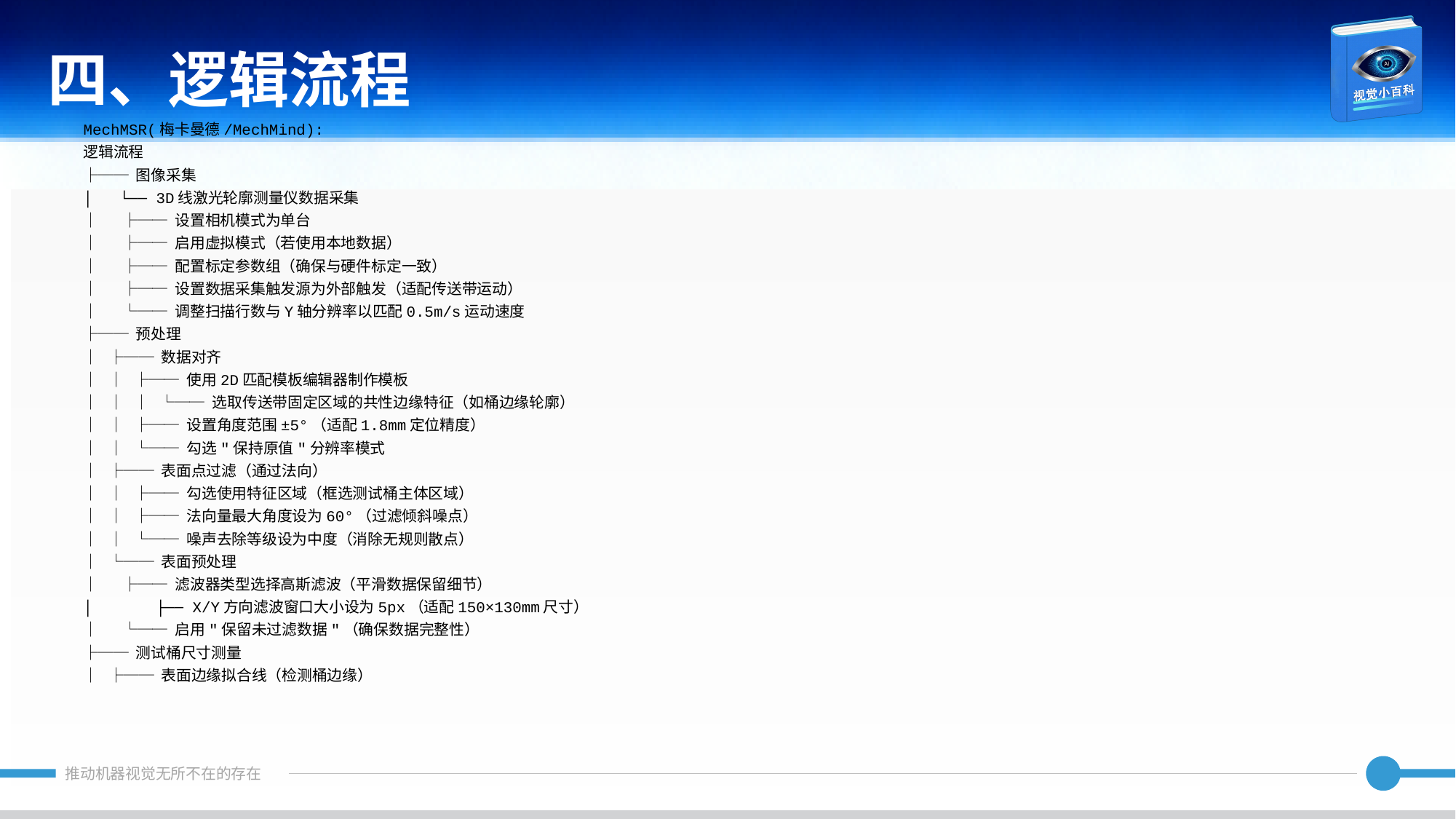

四、逻辑流程

MechMSR(梅卡曼德/MechMind):
逻辑流程
├── 图像采集
│   └── 3D线激光轮廓测量仪数据采集
│       ├── 设置相机模式为单台
│       ├── 启用虚拟模式（若使用本地数据）
│       ├── 配置标定参数组（确保与硬件标定一致）
│       ├── 设置数据采集触发源为外部触发（适配传送带运动）
│       └── 调整扫描行数与Y轴分辨率以匹配0.5m/s运动速度
├── 预处理
│   ├── 数据对齐
│   │   ├── 使用2D匹配模板编辑器制作模板
│   │   │   └── 选取传送带固定区域的共性边缘特征（如桶边缘轮廓）
│   │   ├── 设置角度范围±5°（适配1.8mm定位精度）
│   │   └── 勾选"保持原值"分辨率模式
│   ├── 表面点过滤（通过法向）
│   │   ├── 勾选使用特征区域（框选测试桶主体区域）
│   │   ├── 法向量最大角度设为60°（过滤倾斜噪点）
│   │   └── 噪声去除等级设为中度（消除无规则散点）
│   └── 表面预处理
│       ├── 滤波器类型选择高斯滤波（平滑数据保留细节）
│       ├── X/Y方向滤波窗口大小设为5px（适配150×130mm尺寸）
│       └── 启用"保留未过滤数据"（确保数据完整性）
├── 测试桶尺寸测量
│   ├── 表面边缘拟合线（检测桶边缘）
9